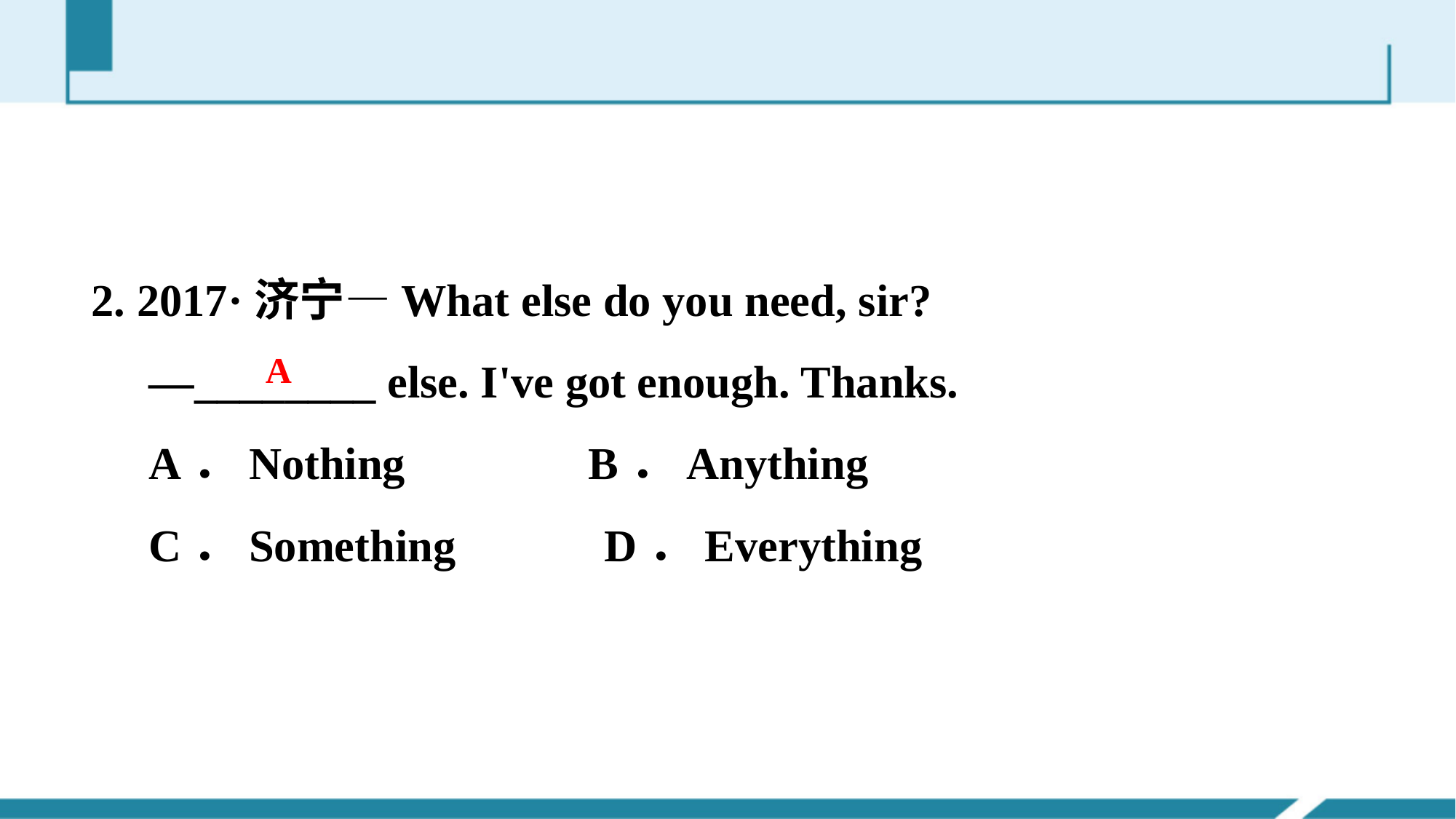

2. 2017·济宁—What else do you need, sir?
     —________ else. I've got enough. Thanks.
     A．Nothing                B．Anything
     C．Something             D．Everything
A